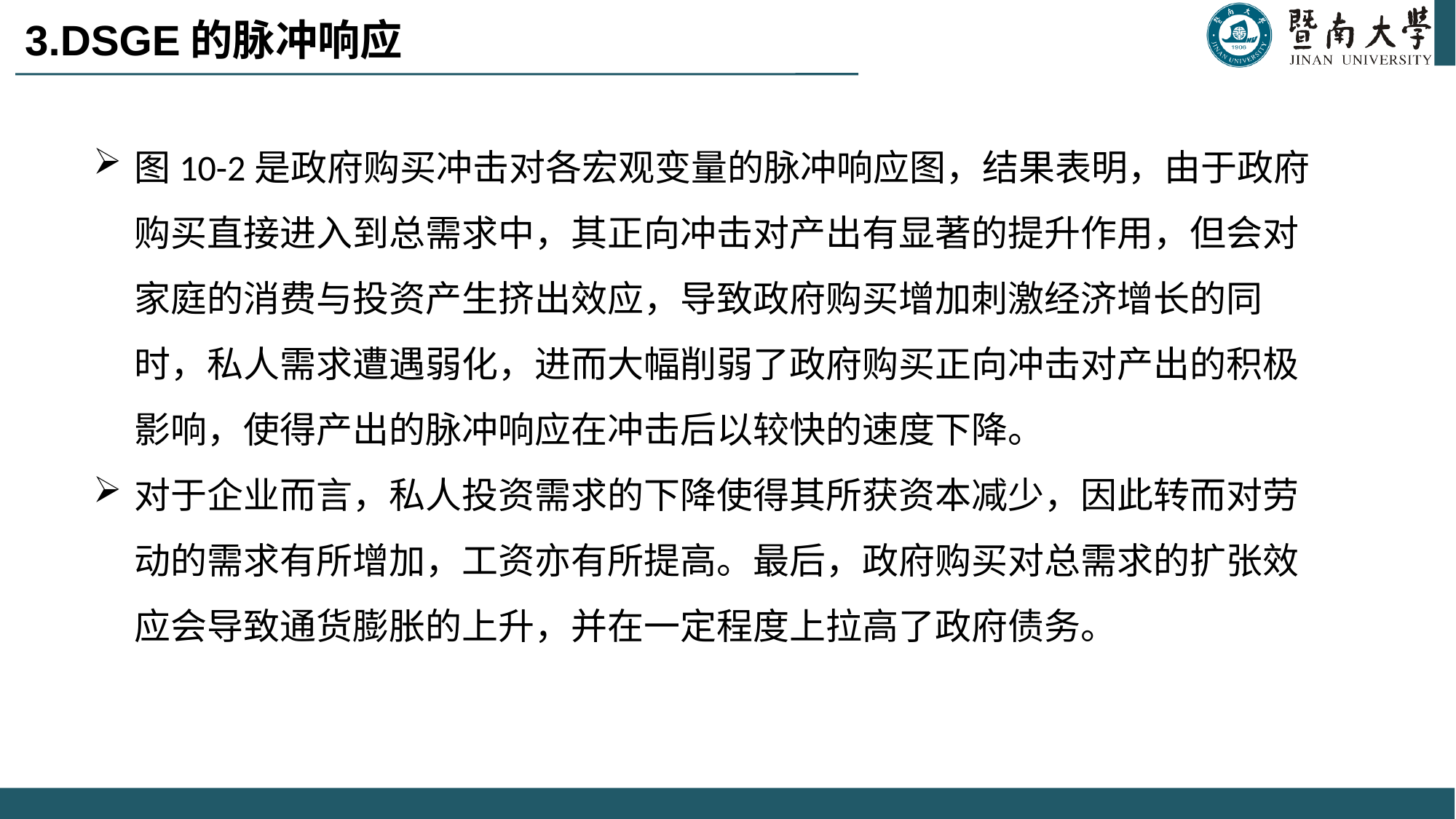

# 3.DSGE的脉冲响应
图10-2是政府购买冲击对各宏观变量的脉冲响应图，结果表明，由于政府购买直接进入到总需求中，其正向冲击对产出有显著的提升作用，但会对家庭的消费与投资产生挤出效应，导致政府购买增加刺激经济增长的同时，私人需求遭遇弱化，进而大幅削弱了政府购买正向冲击对产出的积极影响，使得产出的脉冲响应在冲击后以较快的速度下降。
对于企业而言，私人投资需求的下降使得其所获资本减少，因此转而对劳动的需求有所增加，工资亦有所提高。最后，政府购买对总需求的扩张效应会导致通货膨胀的上升，并在一定程度上拉高了政府债务。